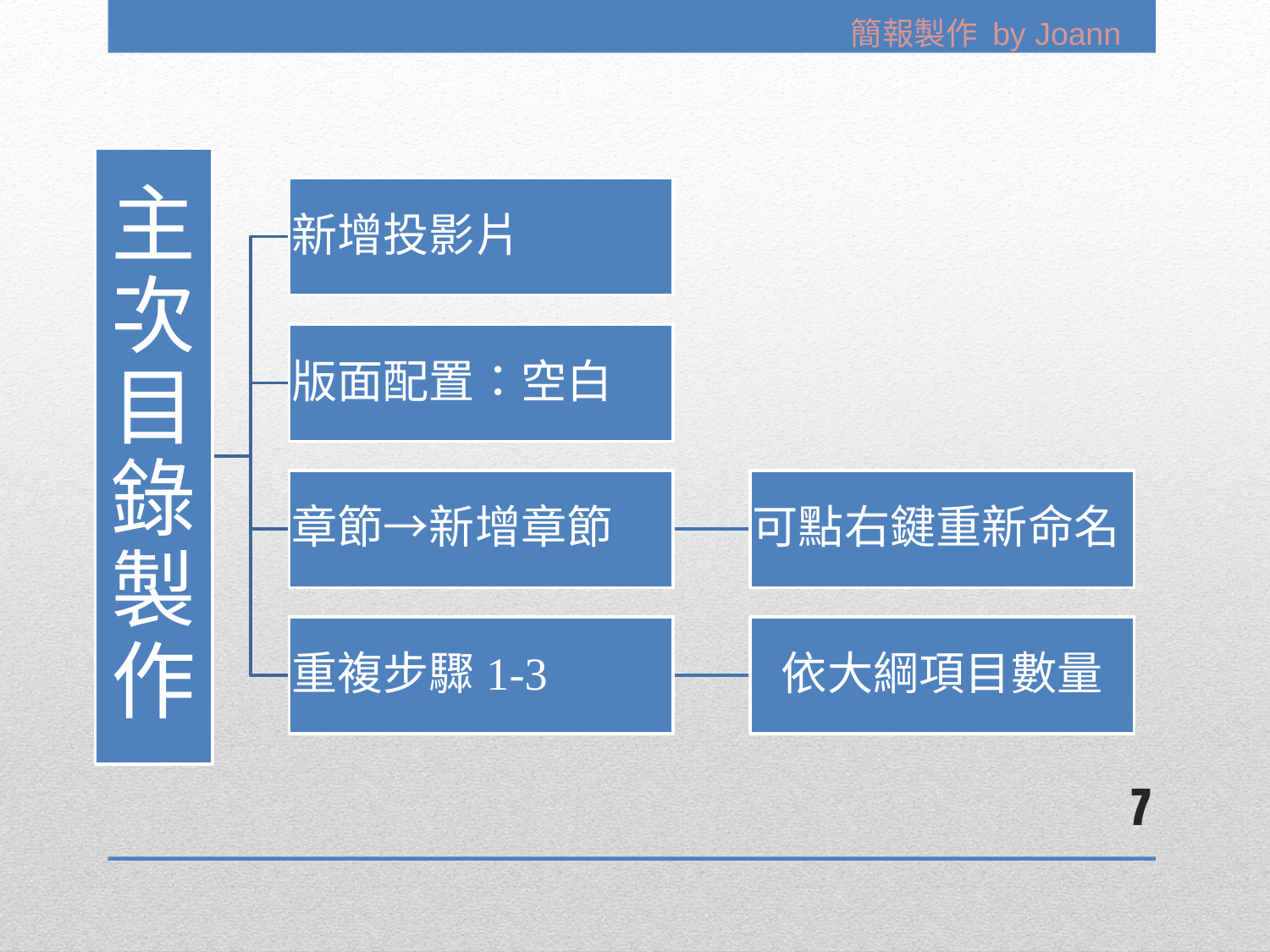

主次目錄製作
新增投影片
版面配置：空白
章節→新增章節
可點右鍵重新命名
重複步驟1-3
依大綱項目數量
7